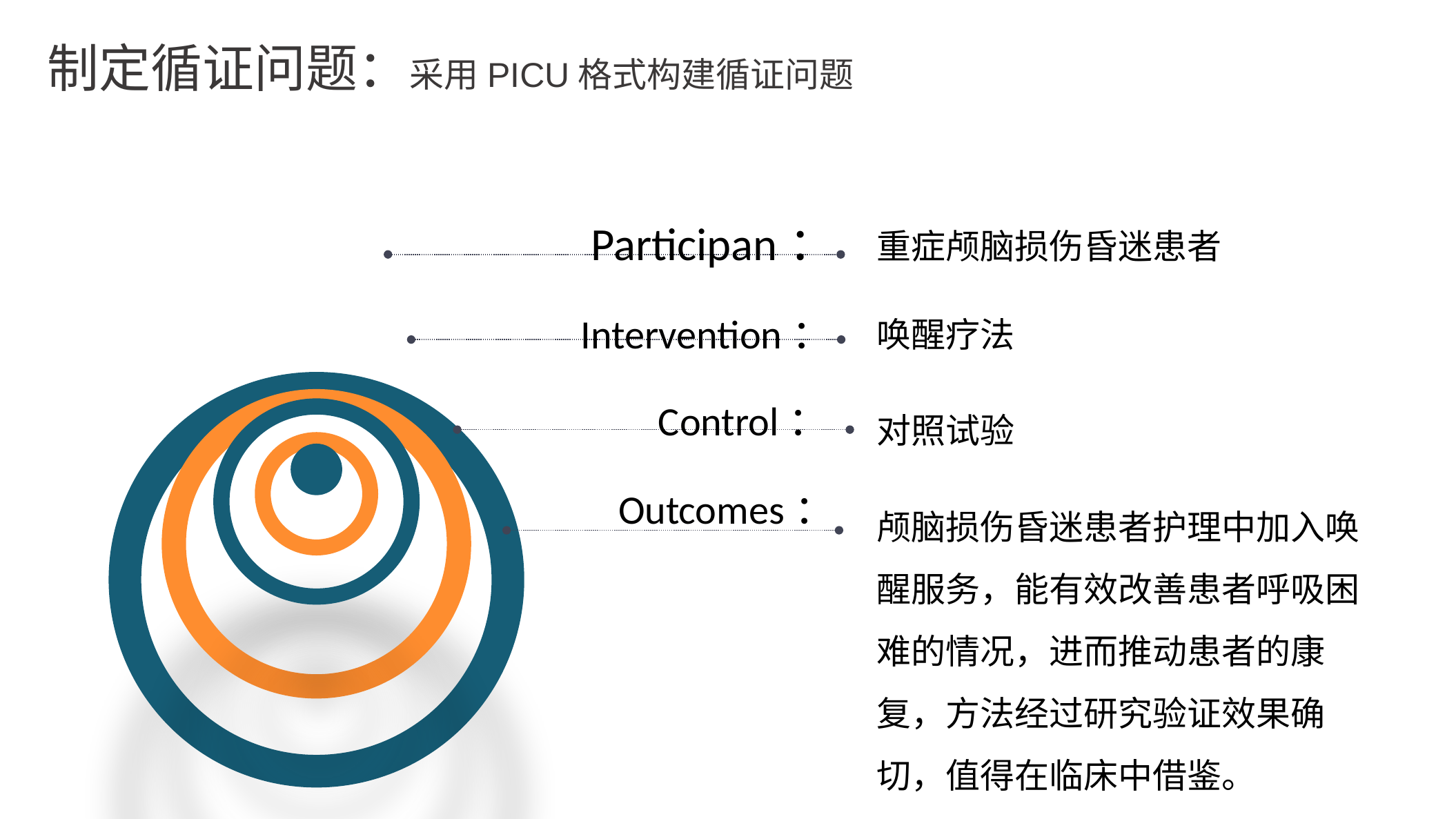

制定循证问题：采用PICU格式构建循证问题
Participan：

重症颅脑损伤昏迷患者
唤醒疗法
Intervention：

Control：

对照试验

Outcomes：

颅脑损伤昏迷患者护理中加入唤醒服务，能有效改善患者呼吸困难的情况，进而推动患者的康复，方法经过研究验证效果确切，值得在临床中借鉴。